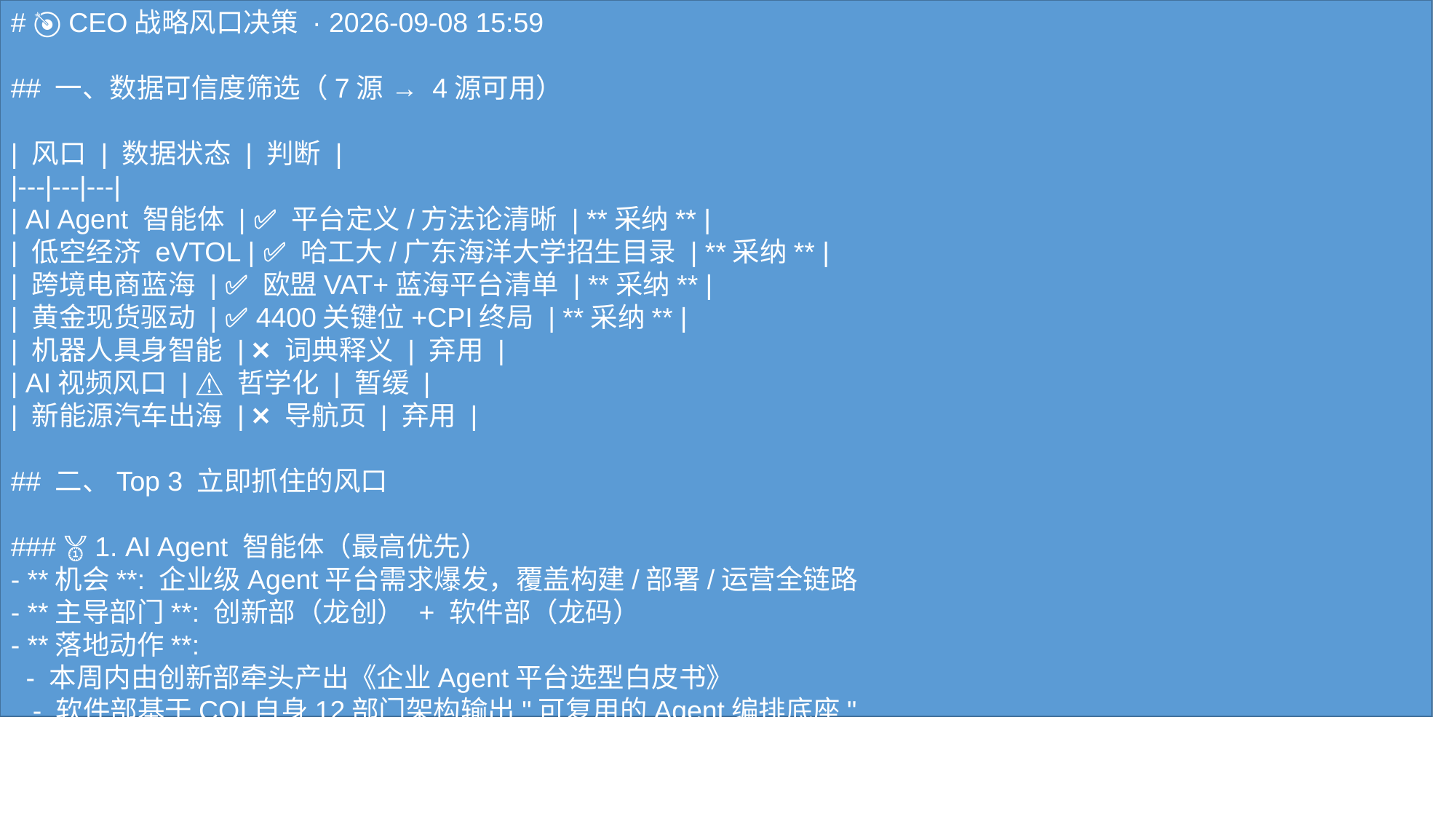

# 🎯 CEO战略风口决策 · 2026-09-08 15:59 ## 一、数据可信度筛选（7源 → 4源可用） | 风口 | 数据状态 | 判断 | |---|---|---| | AI Agent 智能体 | ✅ 平台定义/方法论清晰 | **采纳** | | 低空经济 eVTOL | ✅ 哈工大/广东海洋大学招生目录 | **采纳** | | 跨境电商蓝海 | ✅ 欧盟VAT+蓝海平台清单 | **采纳** | | 黄金现货驱动 | ✅ 4400关键位+CPI终局 | **采纳** | | 机器人具身智能 | ❌ 词典释义 | 弃用 | | AI视频风口 | ⚠️ 哲学化 | 暂缓 | | 新能源汽车出海 | ❌ 导航页 | 弃用 | ## 二、Top 3 立即抓住的风口 ### 🥇 1. AI Agent 智能体（最高优先） - **机会**: 企业级Agent平台需求爆发，覆盖构建/部署/运营全链路 - **主导部门**: 创新部（龙创） + 软件部（龙码） - **落地动作**: - 本周内由创新部牵头产出《企业Agent平台选型白皮书》 - 软件部基于COI自身12部门架构输出"可复用的Agent编排底座" - 09-15前完成POC验证（用COI自身体系做demo） ### 🥈 2. 跨境电商蓝海市场（最高变现） - **机会**: 中国品牌占欧洲半壁江山，传统打法失效；TK/美客多/Ozon/Coupang四大蓝海新平台窗口期 - **主导部门**: 增长部（龙拓） - **落地动作**: - 9月内启动Ozon+Coupang两个平台账号注册测试 - 合规先行：核查VAT/注册代理资质，避开科州暴雷点 - 与制造部（龙造）联动产出首批20条本地化种草视频 ### 🥉 3. 黄金现货4400关键位（短窗口套利） - **机会**: 4400美元多空博弈，CPI数据为"终局之战"，地缘冲突提供底部支撑 - **主导部门**: 投资部（龙眼） + 交易部（龙手） - **落地动作**: - 投资部48h内出《Q3-Q4黄金配置策略》 - 交易部先回测再上模拟仓，**不动实盘**（红线） - 关注本周五CPI数据，设定事件驱动告警 ## 三、暂缓/弃用项说明 - **低空经济**: 招生目录是真信号但产业级机会需1-2年沉淀，本期观察 - **机器人/AI视频/新能源出海**: 源数据污染，**禁止基于此决策** ## 四、跨部门协同 - 创新部 ↔ 软件部: Agent平台底座共建 - 增长部 ↔ 制造部: 跨境内容批量生产 - 投资部 ↔ 交易部: 黄金信号-回测-模拟闭环 --- **生成时间**: 2026-09-08 15:59 **生成部门**: 架构部（龙枢） **决策原则**: 只挑3个、只信真数据、不基于污染源拍板
#